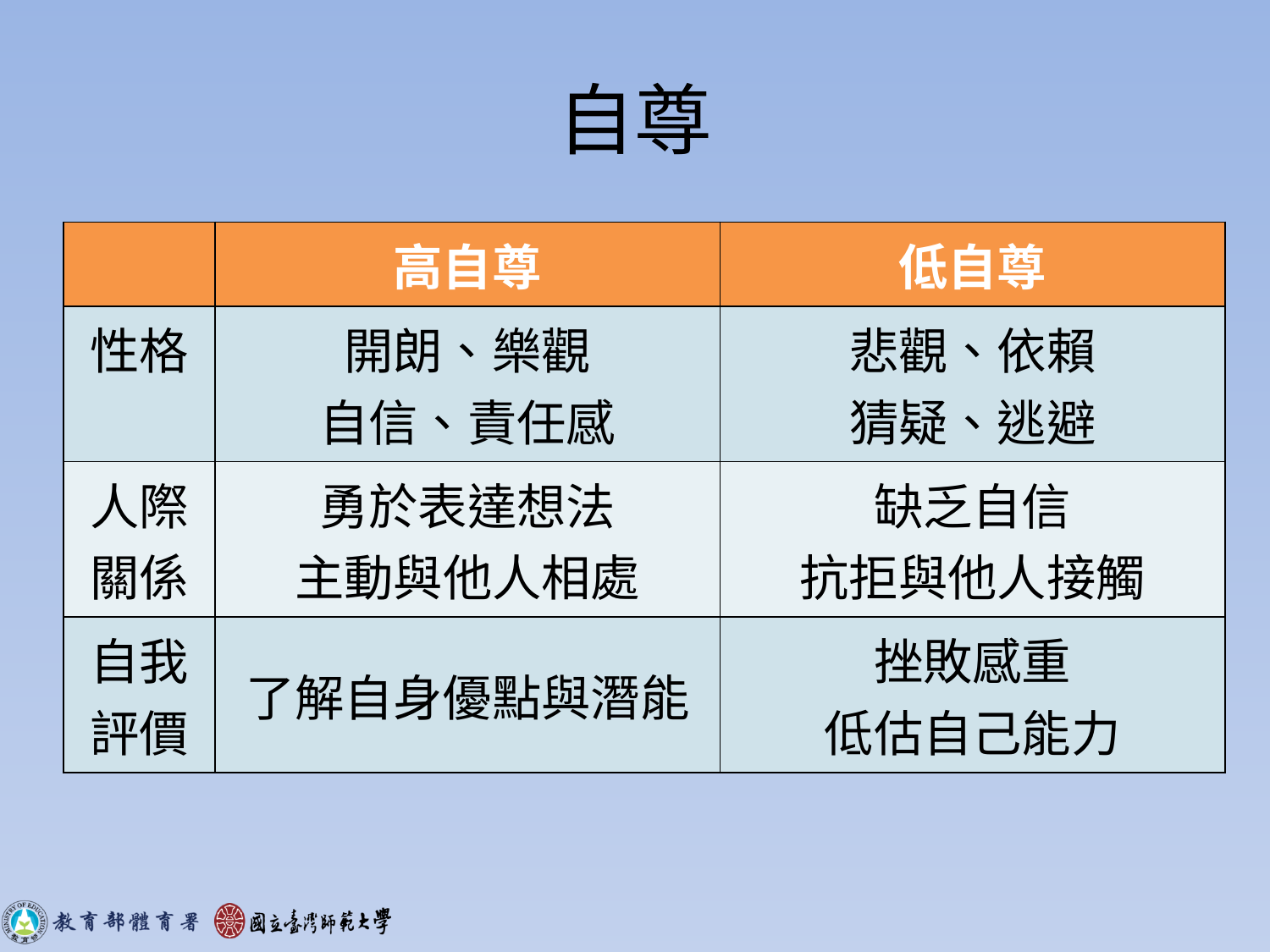

# 自尊
|  | 高自尊 | 低自尊 |
| --- | --- | --- |
| 性格 | 開朗、樂觀 自信、責任感 | 悲觀、依賴 猜疑、逃避 |
| 人際 關係 | 勇於表達想法 主動與他人相處 | 缺乏自信 抗拒與他人接觸 |
| 自我 評價 | 了解自身優點與潛能 | 挫敗感重 低估自己能力 |